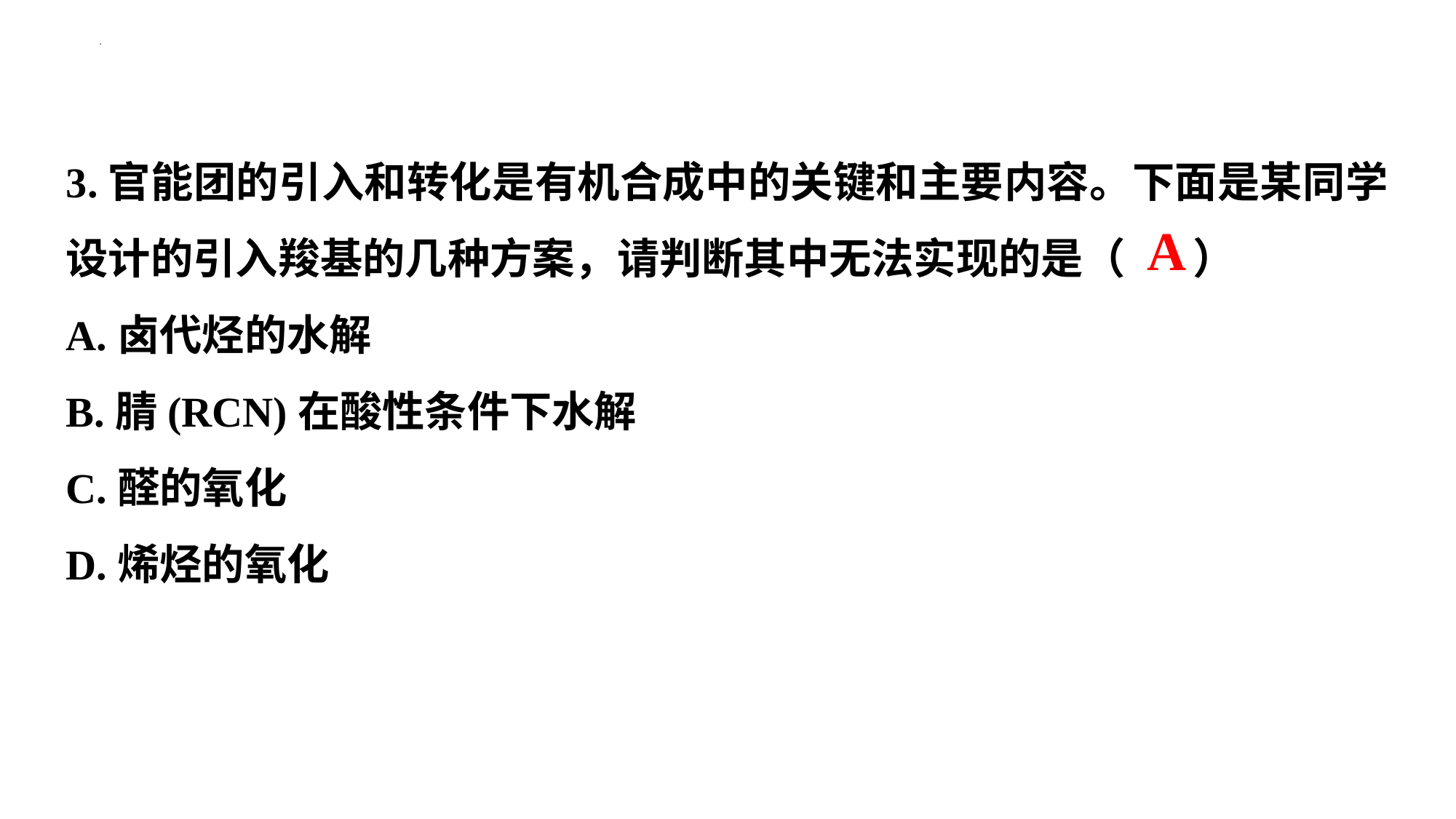

3.官能团的引入和转化是有机合成中的关键和主要内容。下面是某同学设计的引入羧基的几种方案，请判断其中无法实现的是（       ）
A.卤代烃的水解
B.腈(RCN)在酸性条件下水解
C.醛的氧化
D.烯烃的氧化
A